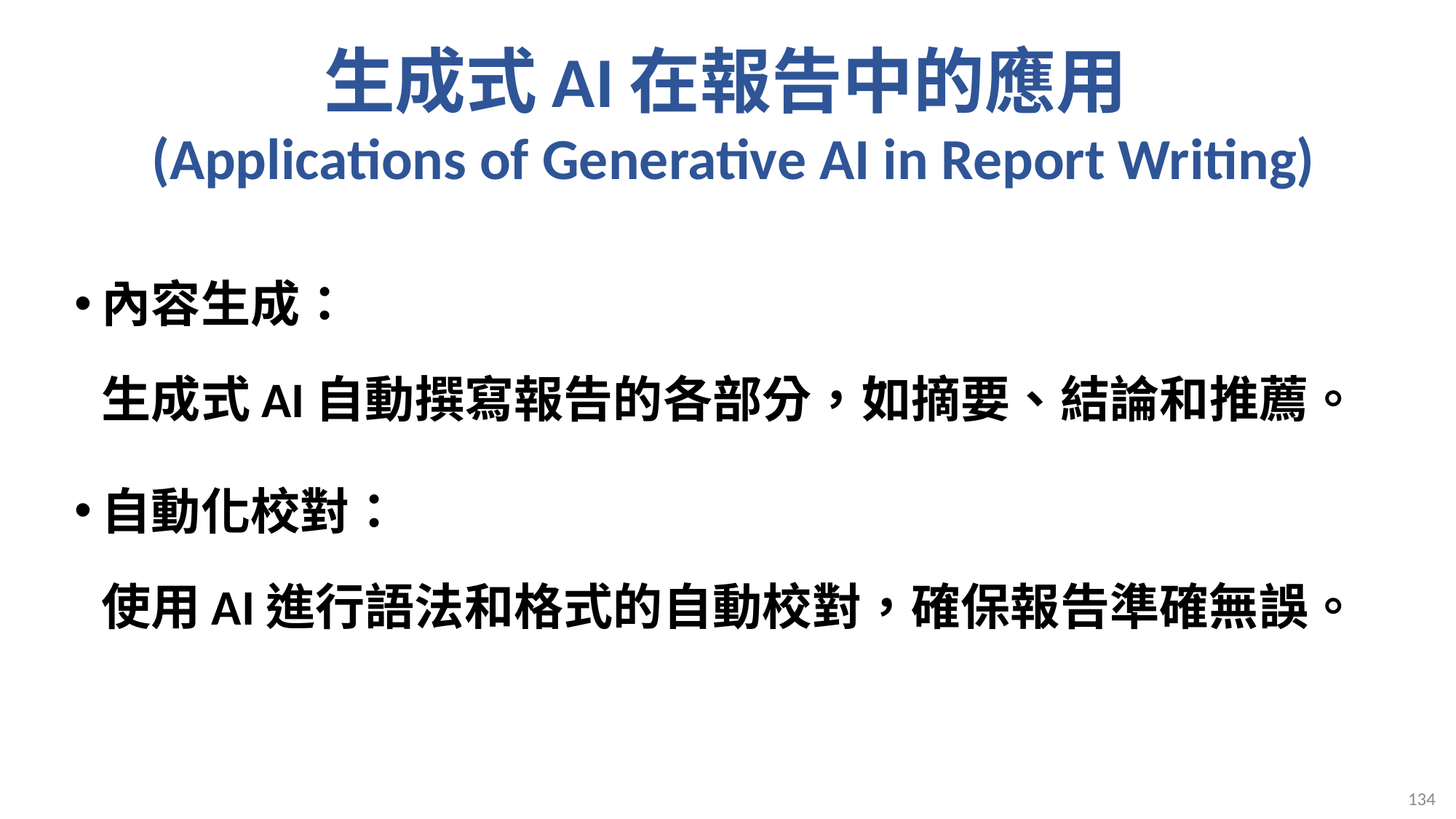

# 生成式AI在報告中的應用 (Applications of Generative AI in Report Writing)
內容生成：
生成式AI自動撰寫報告的各部分，如摘要、結論和推薦。
自動化校對：
使用AI進行語法和格式的自動校對，確保報告準確無誤。

134